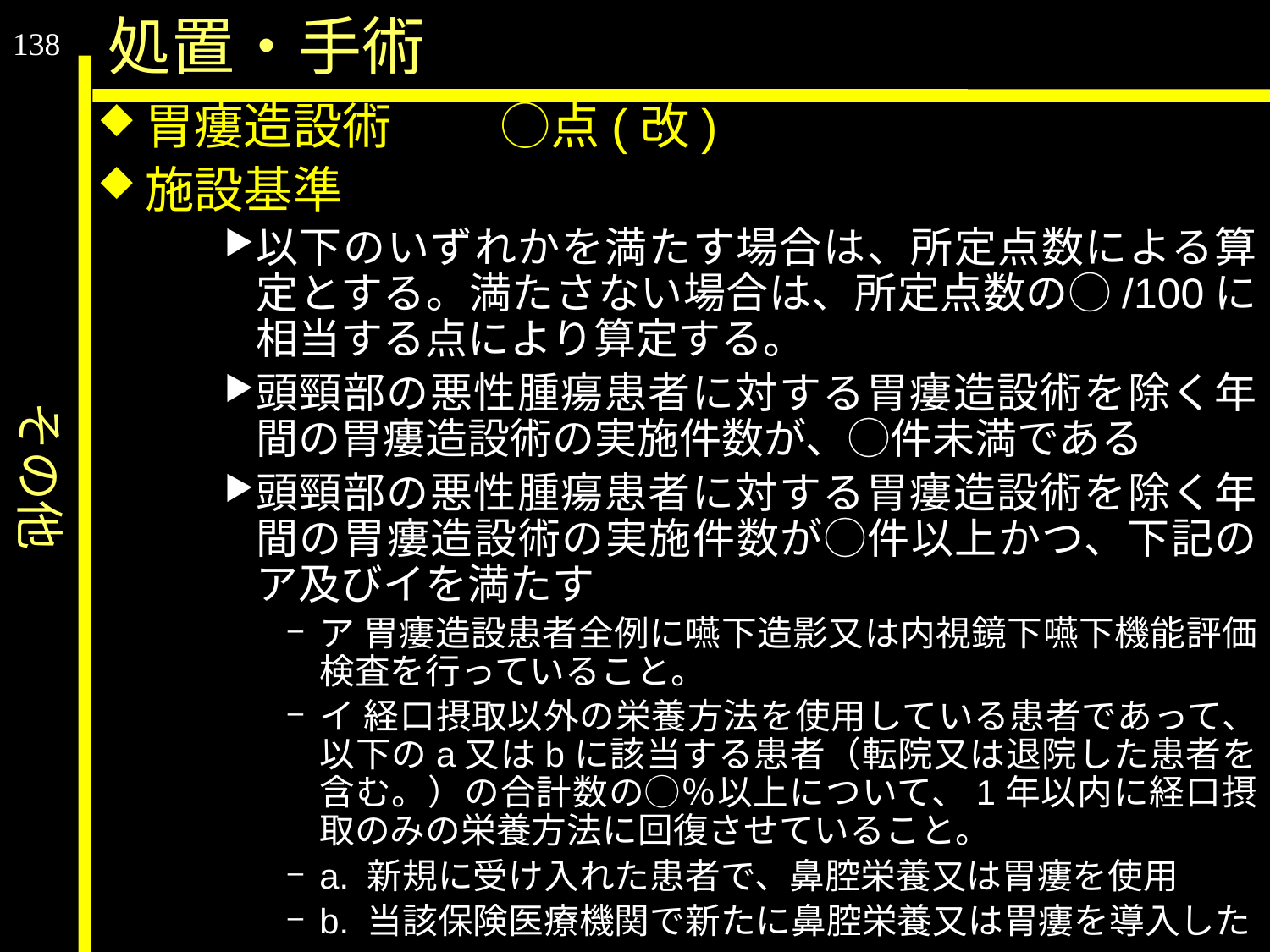

その他
処置・手術
138

胃瘻造設術　　 ◯点(改)
施設基準
以下のいずれかを満たす場合は、所定点数による算定とする。満たさない場合は、所定点数の◯/100に相当する点により算定する。
頭頸部の悪性腫瘍患者に対する胃瘻造設術を除く年間の胃瘻造設術の実施件数が、◯件未満である
頭頸部の悪性腫瘍患者に対する胃瘻造設術を除く年間の胃瘻造設術の実施件数が◯件以上かつ、下記のア及びイを満たす
ア 胃瘻造設患者全例に嚥下造影又は内視鏡下嚥下機能評価検査を行っていること。
イ 経口摂取以外の栄養方法を使用している患者であって、以下のa又はbに該当する患者（転院又は退院した患者を含む。）の合計数の◯％以上について、1年以内に経口摂取のみの栄養方法に回復させていること。
a. 新規に受け入れた患者で、鼻腔栄養又は胃瘻を使用
b. 当該保険医療機関で新たに鼻腔栄養又は胃瘻を導入した